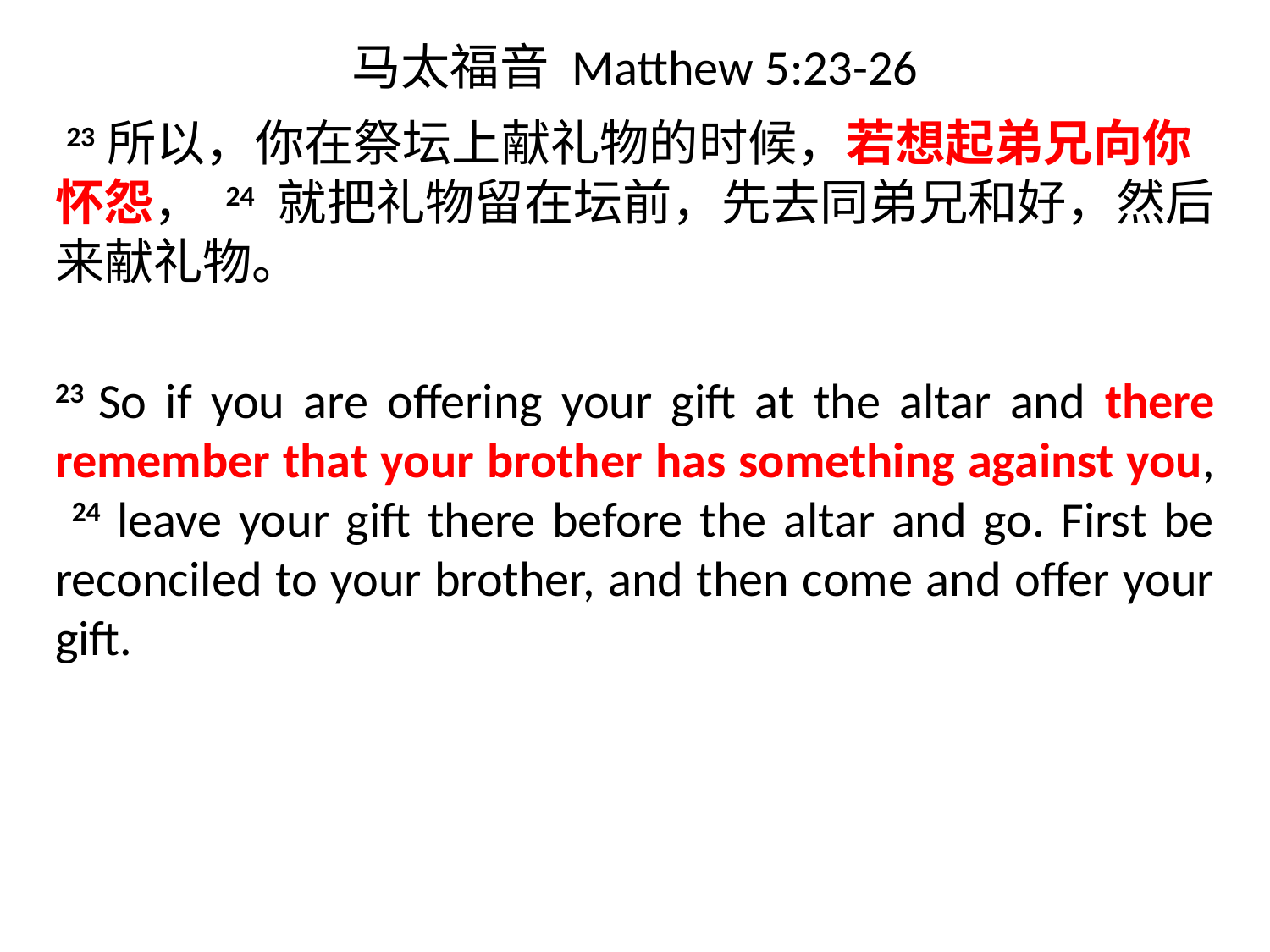

# 马太福音 Matthew 5:23-26
 23所以，你在祭坛上献礼物的时候，若想起弟兄向你怀怨， 24 就把礼物留在坛前，先去同弟兄和好，然后来献礼物。

23 So if you are offering your gift at the altar and there remember that your brother has something against you,  24 leave your gift there before the altar and go. First be reconciled to your brother, and then come and offer your gift.